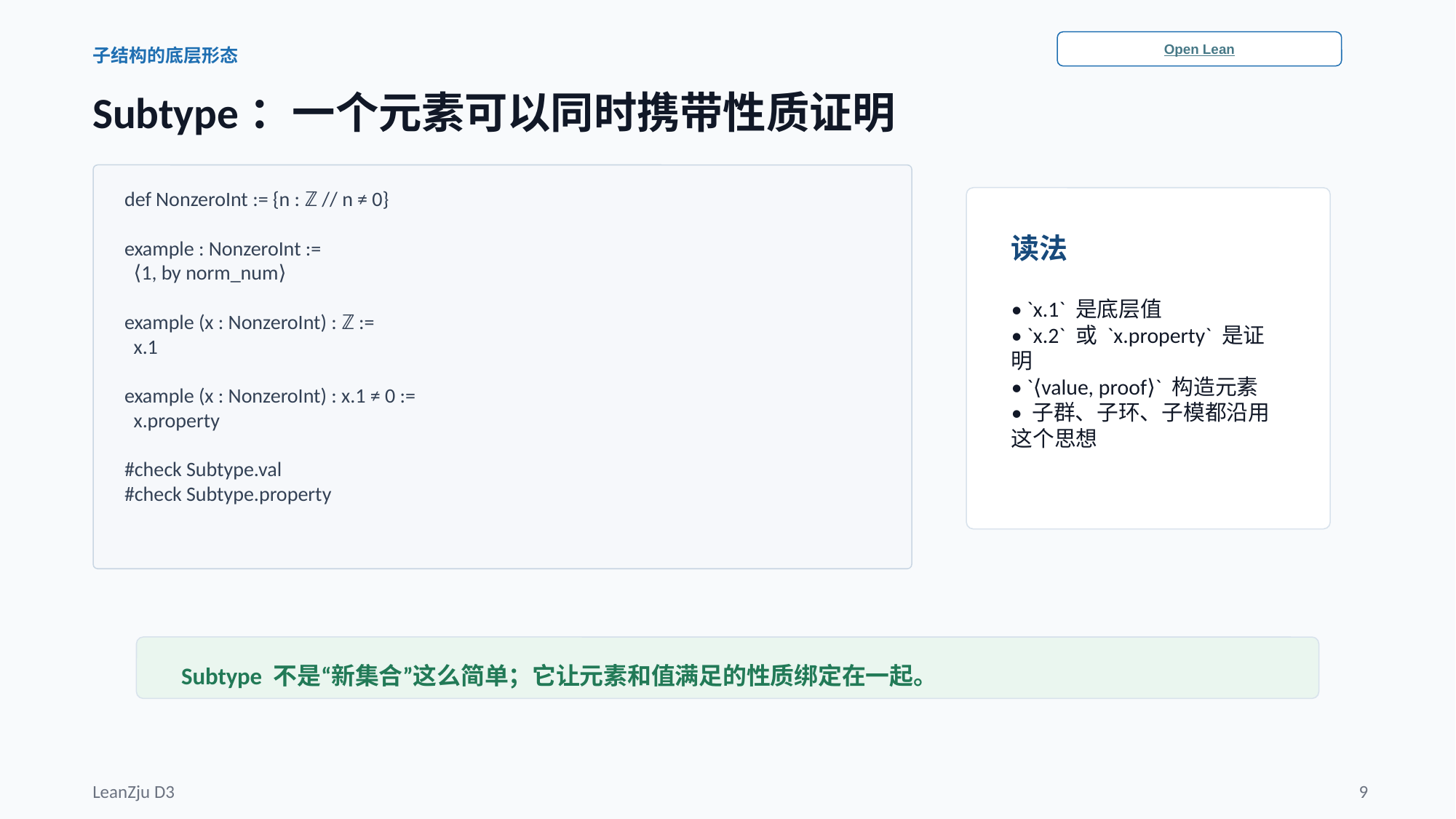

Open Lean
子结构的底层形态
Subtype：一个元素可以同时携带性质证明

def NonzeroInt := {n : ℤ // n ≠ 0}

example : NonzeroInt :=
  ⟨1, by norm_num⟩

example (x : NonzeroInt) : ℤ :=
  x.1

example (x : NonzeroInt) : x.1 ≠ 0 :=
  x.property

#check Subtype.val
#check Subtype.property

读法
• `x.1` 是底层值
• `x.2` 或 `x.property` 是证明
• `⟨value, proof⟩` 构造元素
• 子群、子环、子模都沿用这个思想

Subtype 不是“新集合”这么简单；它让元素和值满足的性质绑定在一起。
LeanZju D3
9